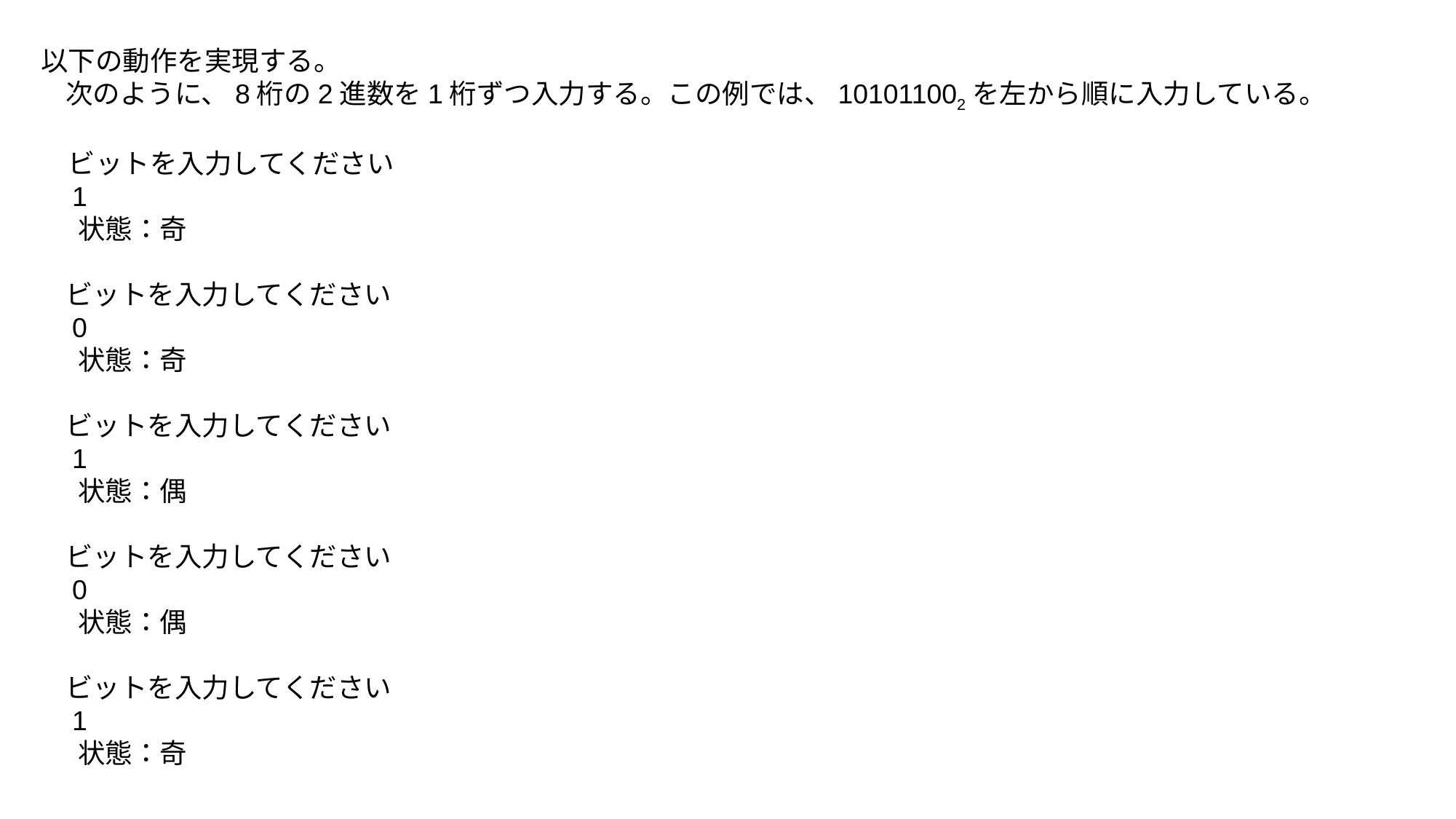

以下の動作を実現する。
    次のように、8桁の2進数を1桁ずつ入力する。この例では、101011002を左から順に入力している。
　ビットを入力してください
    1
    状態：奇
    ビットを入力してください
    0
    状態：奇
    ビットを入力してください
    1
    状態：偶
    ビットを入力してください
    0
    状態：偶
    ビットを入力してください
    1
    状態：奇